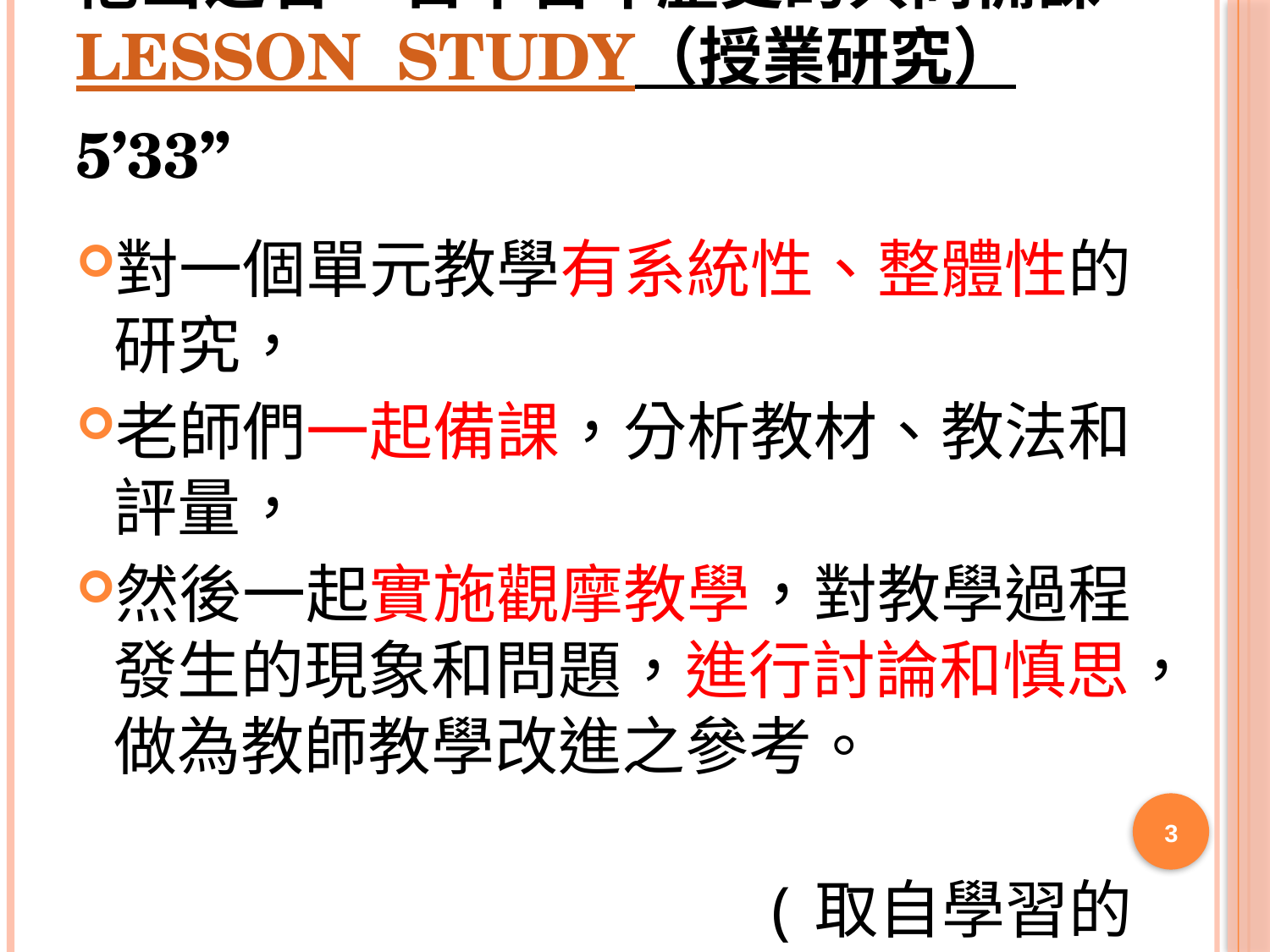

# 他山之石--日本百年歷史的共同備課 Lesson  STUDY（授業研究）5’33”
對一個單元教學有系統性、整體性的研究，
老師們一起備課，分析教材、教法和評量，
然後一起實施觀摩教學，對教學過程發生的現象和問題，進行討論和慎思，做為教師教學改進之參考。
                                              (取自學習的革命，p.18)

3